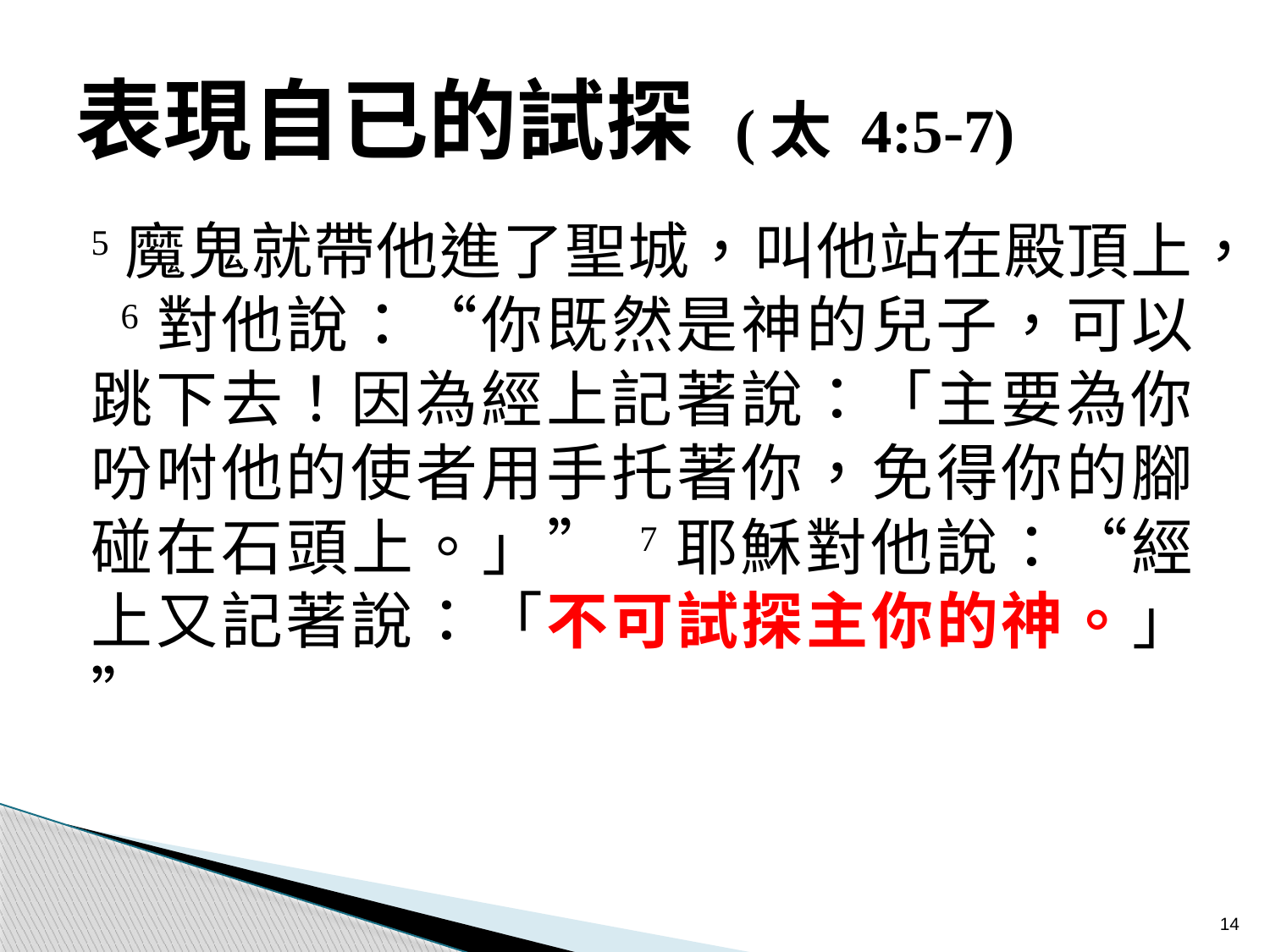

# 表現自已的試探 (太 4:5-7)
5魔鬼就帶他進了聖城，叫他站在殿頂上， 6對他說：“你既然是神的兒子，可以跳下去！因為經上記著說：「主要為你吩咐他的使者用手托著你，免得你的腳碰在石頭上。」” 7耶穌對他說：“經上又記著說：「不可試探主你的神。」”

14